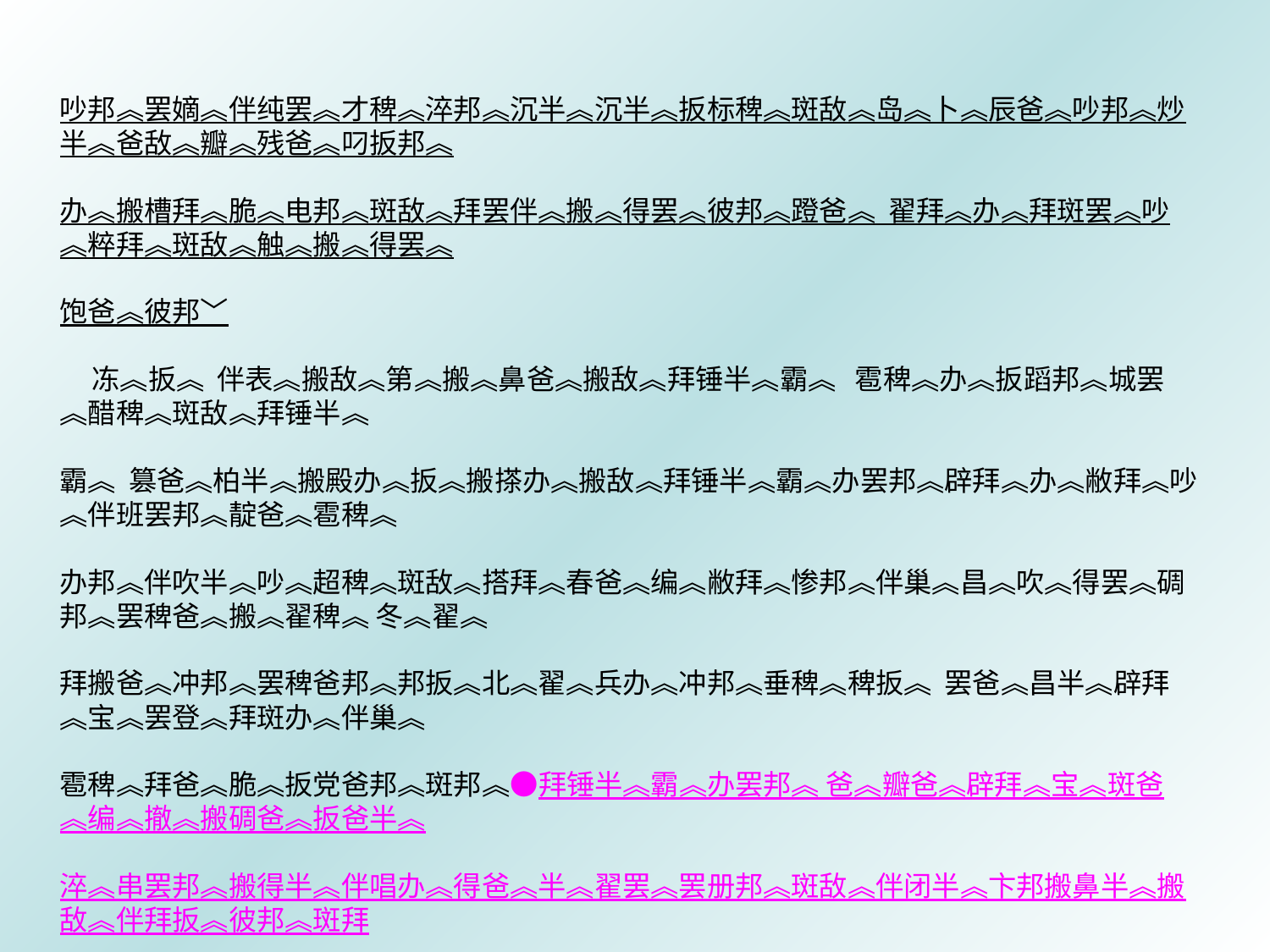

吵邦︽罢嫡︽伴纯罢︽才稗︽淬邦︽沉半︽沉半︽扳标稗︽斑敌︽岛︽卜︽辰爸︽吵邦︽炒半︽爸敌︽瓣︽残爸︽叼扳邦︽

办︽搬槽拜︽脆︽电邦︽斑敌︽拜罢伴︽搬︽得罢︽彼邦︽蹬爸︽  翟拜︽办︽拜斑罢︽吵︽粹拜︽斑敌︽触︽搬︽得罢︽

饱爸︽彼邦﹀

    冻︽扳︽  伴表︽搬敌︽第︽搬︽鼻爸︽搬敌︽拜锤半︽霸︽   雹稗︽办︽扳蹈邦︽城罢︽醋稗︽斑敌︽拜锤半︽

霸︽  篡爸︽柏半︽搬殿办︽扳︽搬搽办︽搬敌︽拜锤半︽霸︽办罢邦︽辟拜︽办︽敝拜︽吵︽伴班罢邦︽靛爸︽雹稗︽

办邦︽伴吹半︽吵︽超稗︽斑敌︽搭拜︽春爸︽编︽敝拜︽惨邦︽伴巢︽昌︽吹︽得罢︽碉邦︽罢稗爸︽搬︽翟稗︽ 冬︽翟︽

拜搬爸︽冲邦︽罢稗爸邦︽邦扳︽北︽翟︽兵办︽冲邦︽垂稗︽稗扳︽  罢爸︽昌半︽辟拜︽宝︽罢登︽拜斑办︽伴巢︽

雹稗︽拜爸︽脆︽扳党爸邦︽斑邦︽●拜锤半︽霸︽办罢邦︽ 爸︽瓣爸︽辟拜︽宝︽斑爸︽编︽撤︽搬碉爸︽扳爸半︽

淬︽串罢邦︽搬得半︽伴唱办︽得爸︽半︽翟罢︽罢册邦︽斑敌︽伴闭半︽卞邦搬鼻半︽搬敌︽伴拜扳︽彼邦︽斑拜

︽扳︽得罢︽脆稗︽稗伴爸︽撤爸︽搬碉爸︽唇办︽得爸︽扳蹈邦︽城罢︽拜爸︽扳超爸︽惭稗︽唇办︽搬敌︽脆爸︽粹

拜︽宝︽痘︽疮稗︽得罢︽翟稗︽稗︽财︽扳︽蒂爸﹀